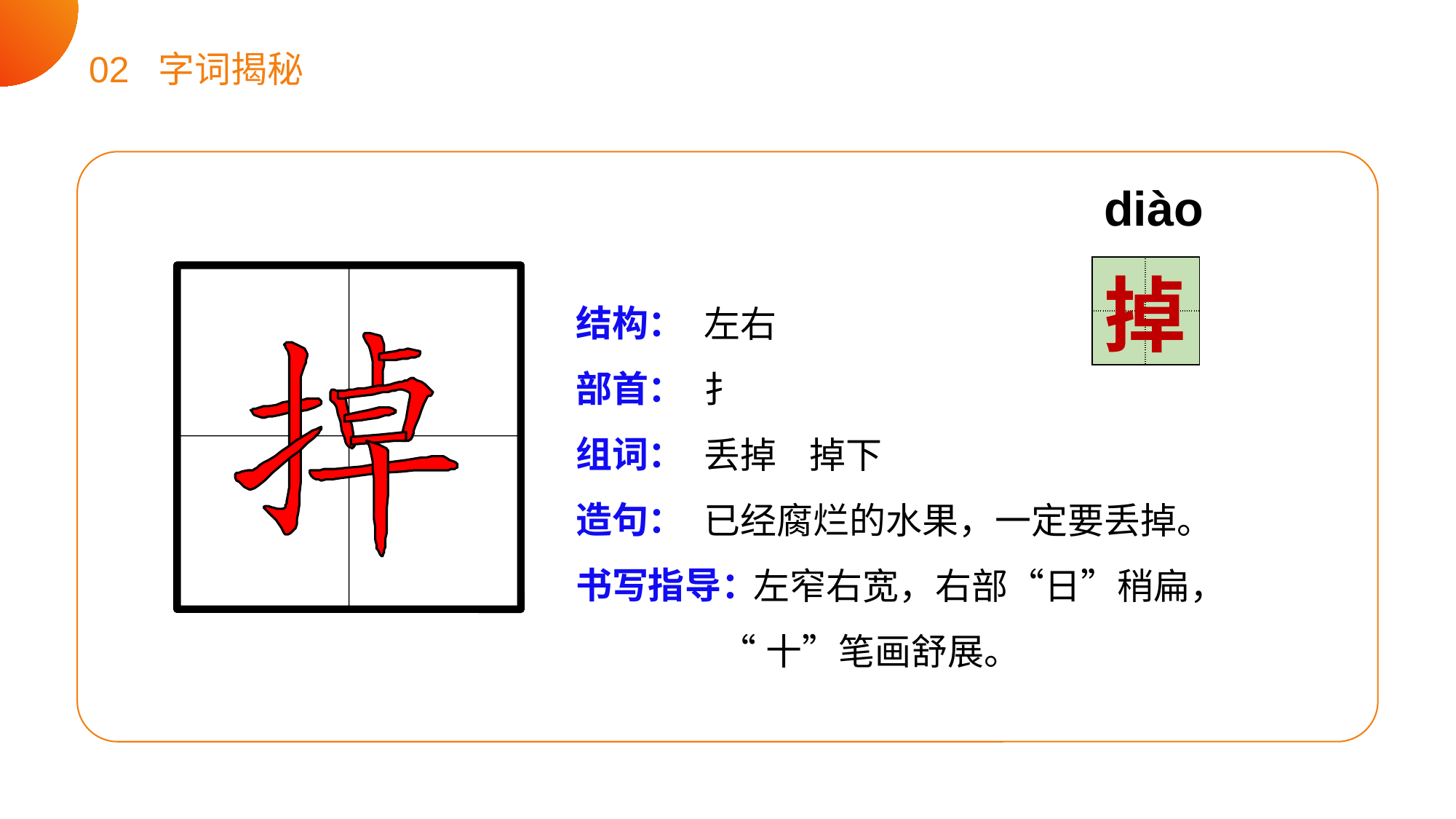

02  字词揭秘
diào
|  |  |
| --- | --- |
|  |  |
掉

结构：
部首：
组词：
造句：
书写指导：
左右
扌
丢掉    掉下
已经腐烂的水果，一定要丢掉。
     左窄右宽，右部“日”稍扁，
  “十”笔画舒展。